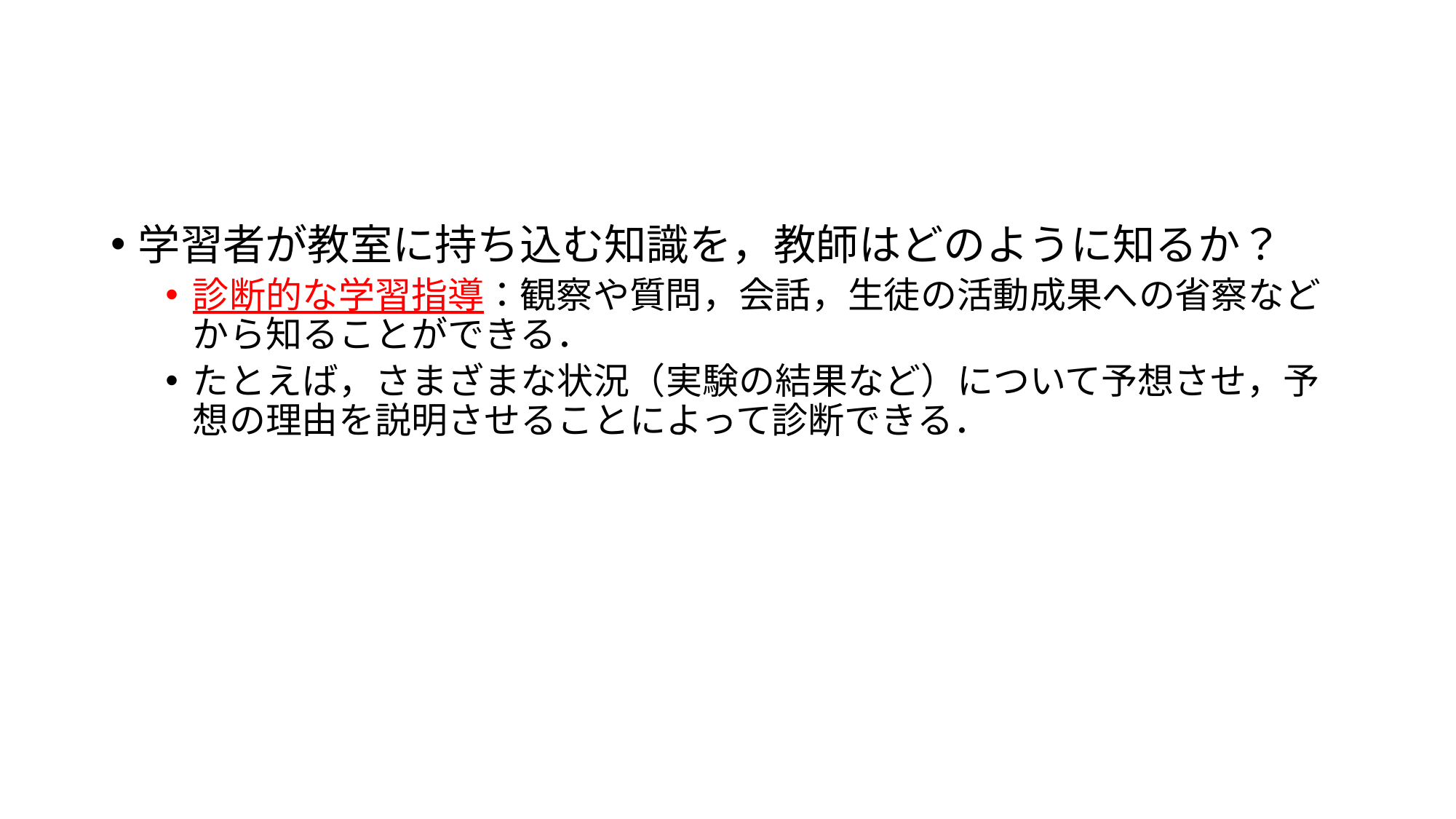

#
学習者が教室に持ち込む知識を，教師はどのように知るか？
診断的な学習指導：観察や質問，会話，生徒の活動成果への省察などから知ることができる．
たとえば，さまざまな状況（実験の結果など）について予想させ，予想の理由を説明させることによって診断できる．